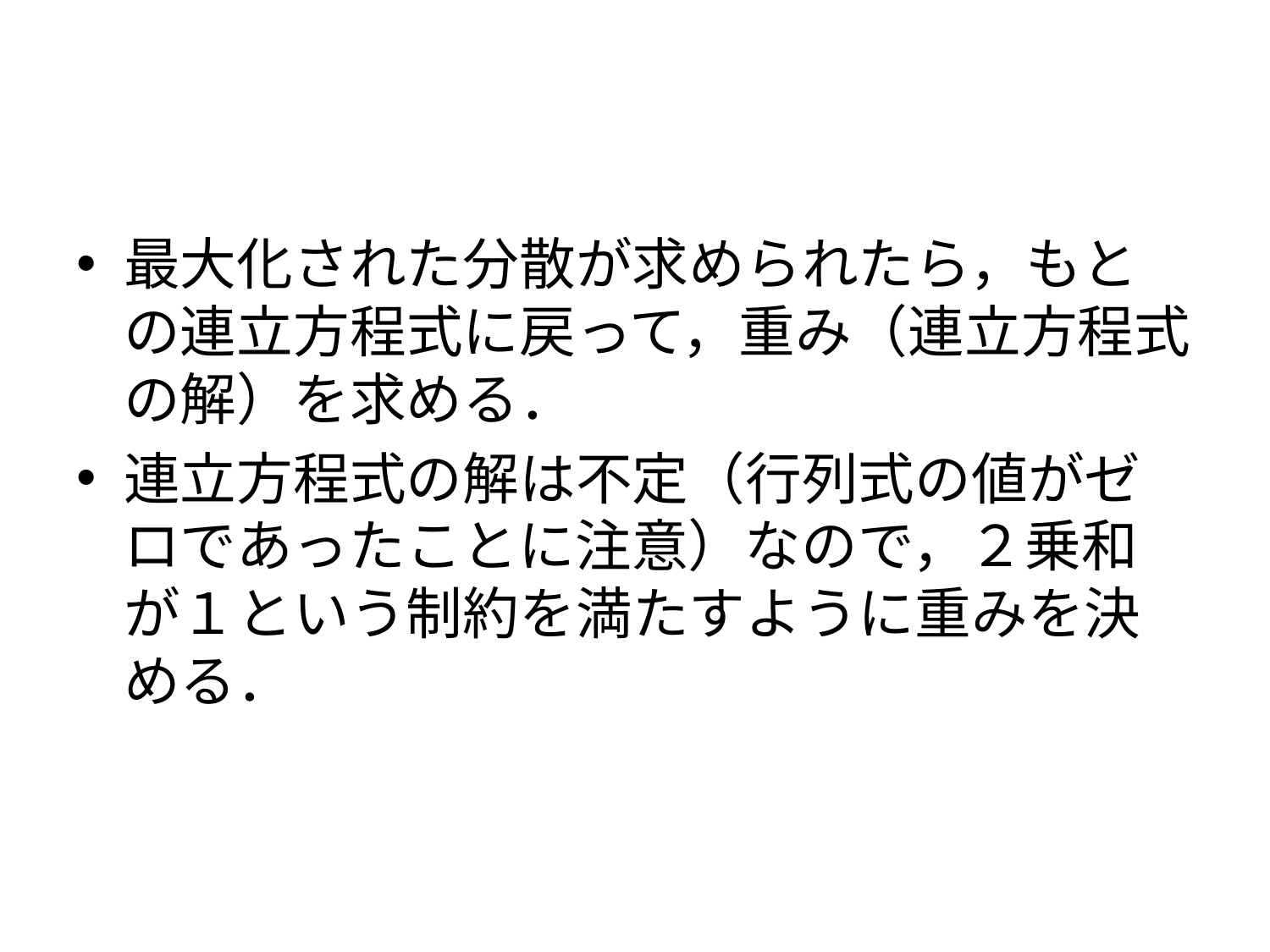

#
最大化された分散が求められたら，もとの連立方程式に戻って，重み（連立方程式の解）を求める．
連立方程式の解は不定（行列式の値がゼロであったことに注意）なので，２乗和が１という制約を満たすように重みを決める．